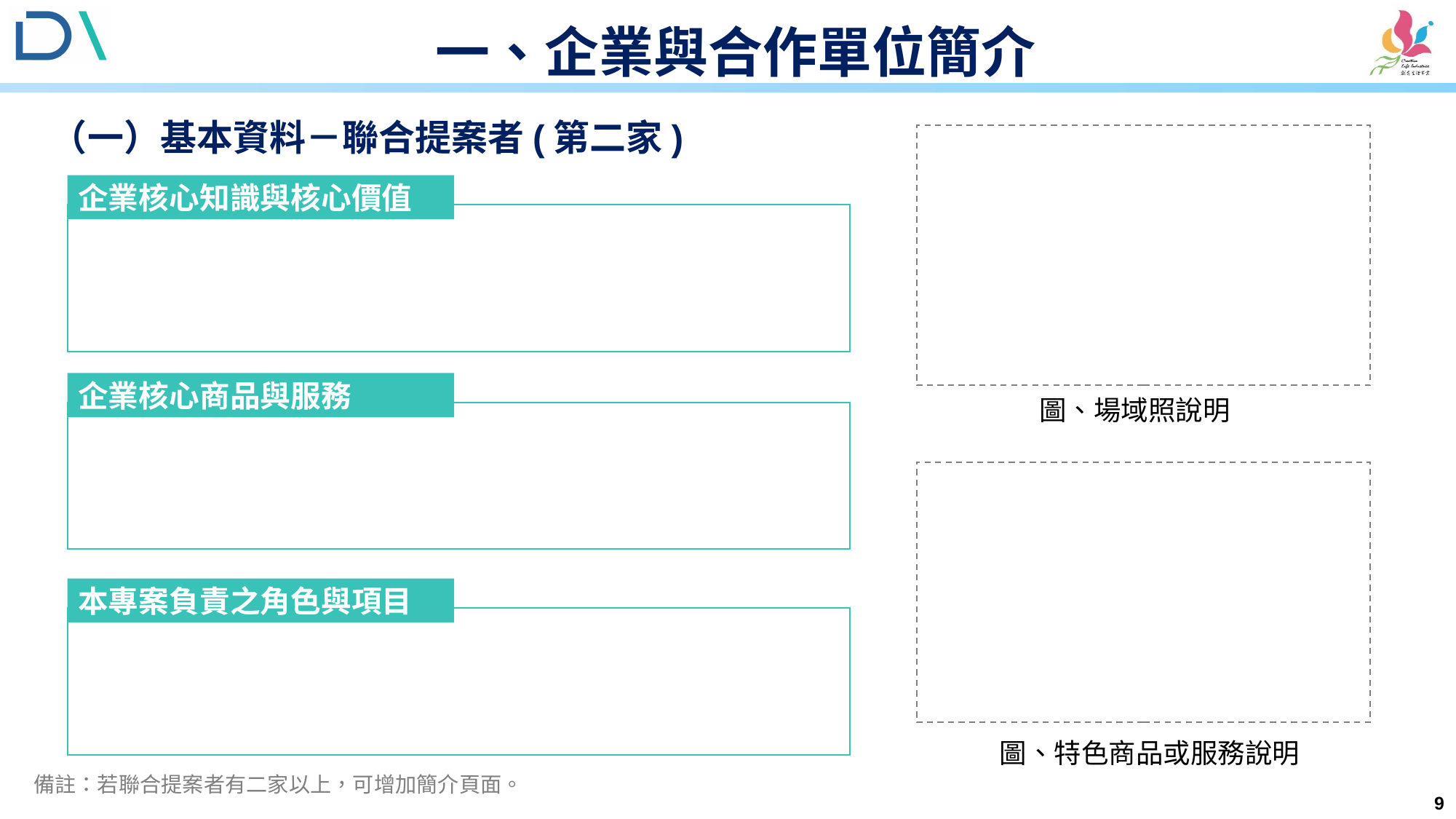

# 一、企業與合作單位簡介

（一）基本資料－聯合提案者(第二家)

企業核心知識與核心價值

企業核心商品與服務
圖、場域照說明

本專案負責之角色與項目

圖、特色商品或服務說明
備註：若聯合提案者有二家以上，可增加簡介頁面。
9